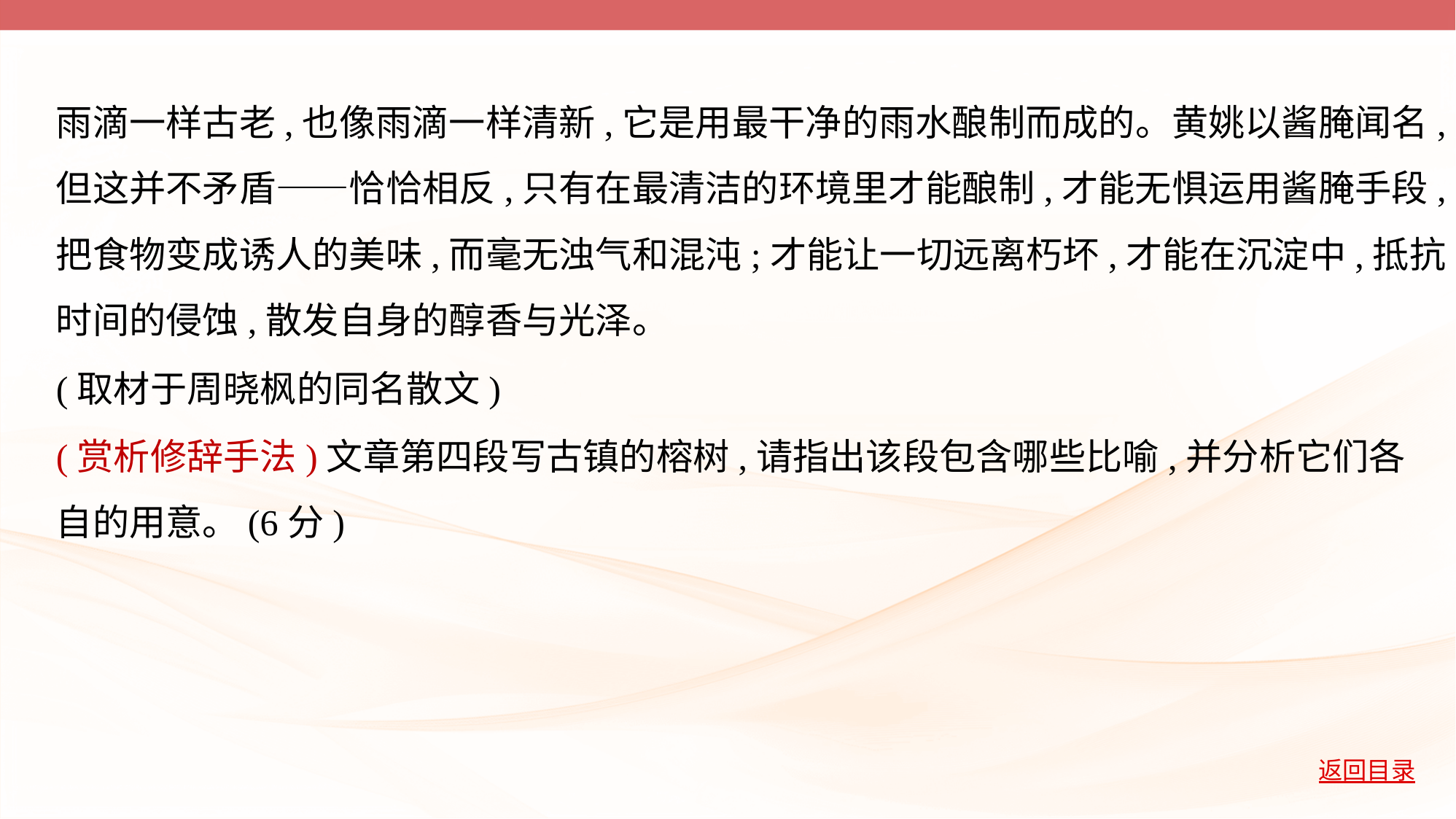

雨滴一样古老,也像雨滴一样清新,它是用最干净的雨水酿制而成的。黄姚以酱腌闻名,
但这并不矛盾——恰恰相反,只有在最清洁的环境里才能酿制,才能无惧运用酱腌手段,
把食物变成诱人的美味,而毫无浊气和混沌;才能让一切远离朽坏,才能在沉淀中,抵抗
时间的侵蚀,散发自身的醇香与光泽。
(取材于周晓枫的同名散文)
(赏析修辞手法)文章第四段写古镇的榕树,请指出该段包含哪些比喻,并分析它们各
自的用意。(6分)